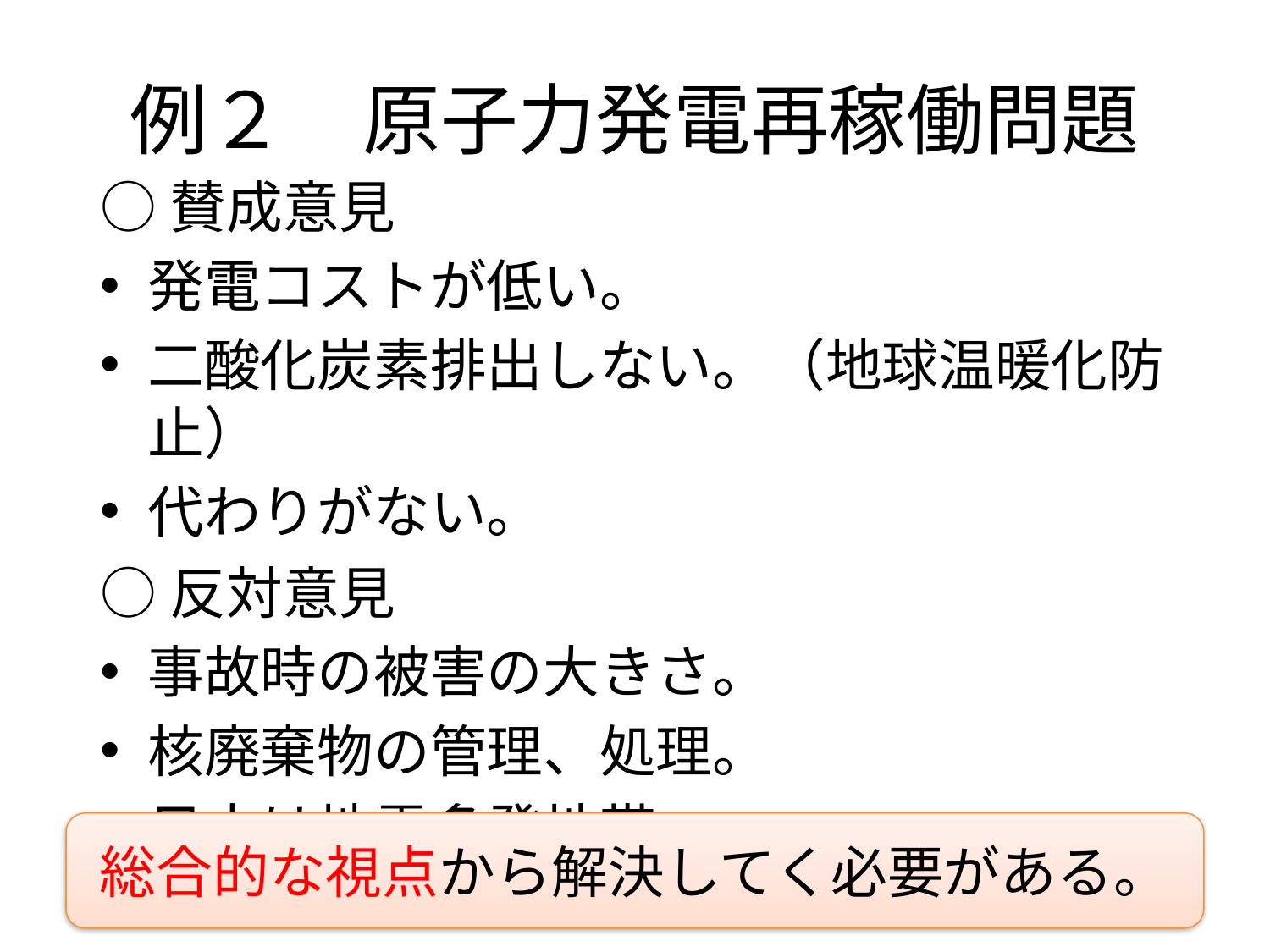

# 例２　原子力発電再稼働問題
○賛成意見
発電コストが低い。
二酸化炭素排出しない。（地球温暖化防止）
代わりがない。

○反対意見
事故時の被害の大きさ。
核廃棄物の管理、処理。
日本は地震多発地帯。

総合的な視点から解決してく必要がある。